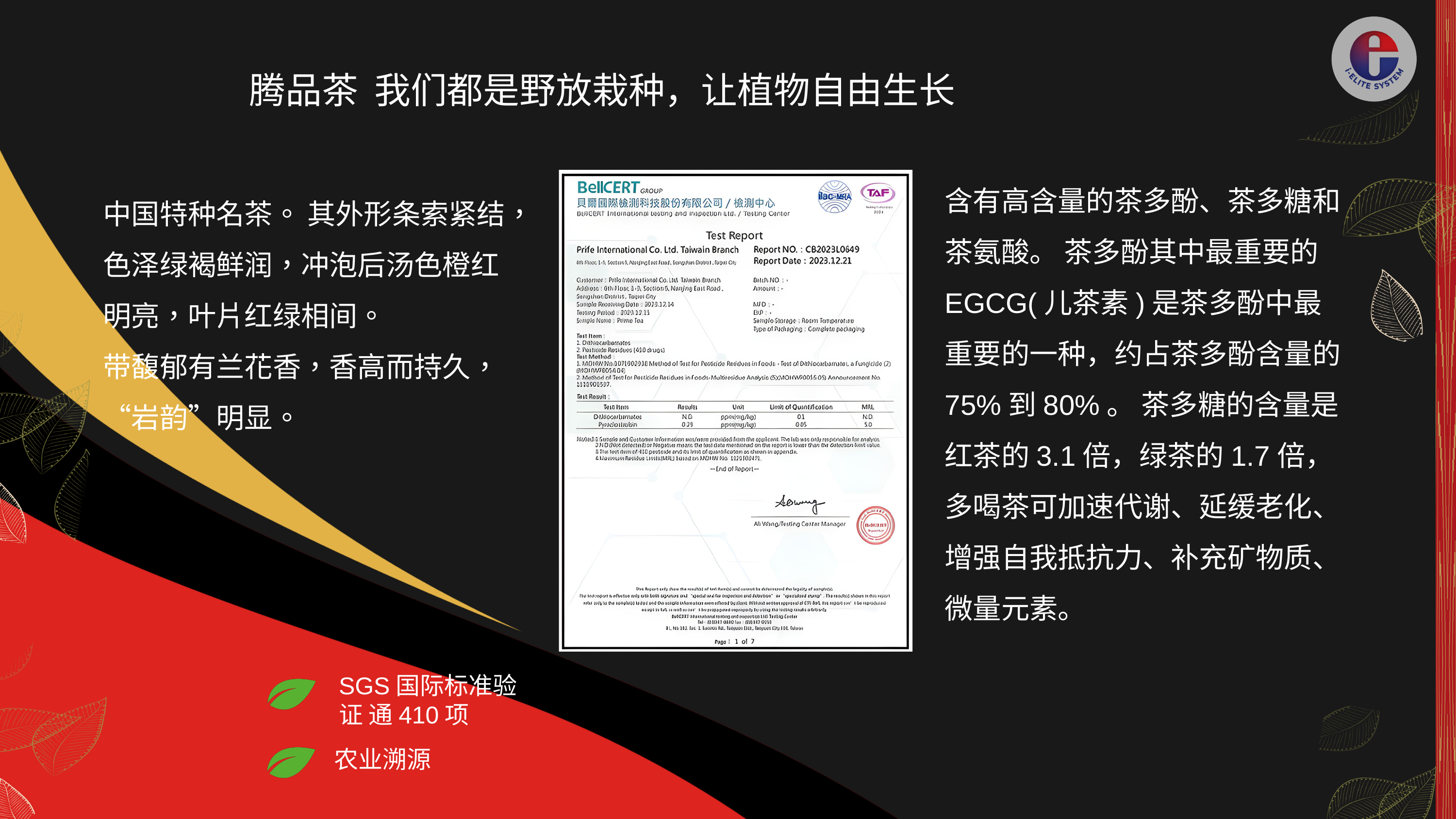

腾品茶  我们都是野放栽种，让植物自由生长

含有高含量的茶多酚、茶多糖和茶氨酸。 茶多酚其中最重要的EGCG(儿茶素)是茶多酚中最重要的一种，约占茶多酚含量的75%到80%。 茶多糖的含量是红茶的3.1倍，绿茶的1.7倍，多喝茶可加速代谢、延缓老化、增强自我抵抗力、补充矿物质、微量元素。

中国特种名茶。 其外形条索紧结，色泽绿褐鲜润，冲泡后汤色橙红明亮，叶片红绿相间。
带馥郁有兰花香，香高而持久，“岩韵”明显。

SGS国际标准验证 通410项

农业溯源